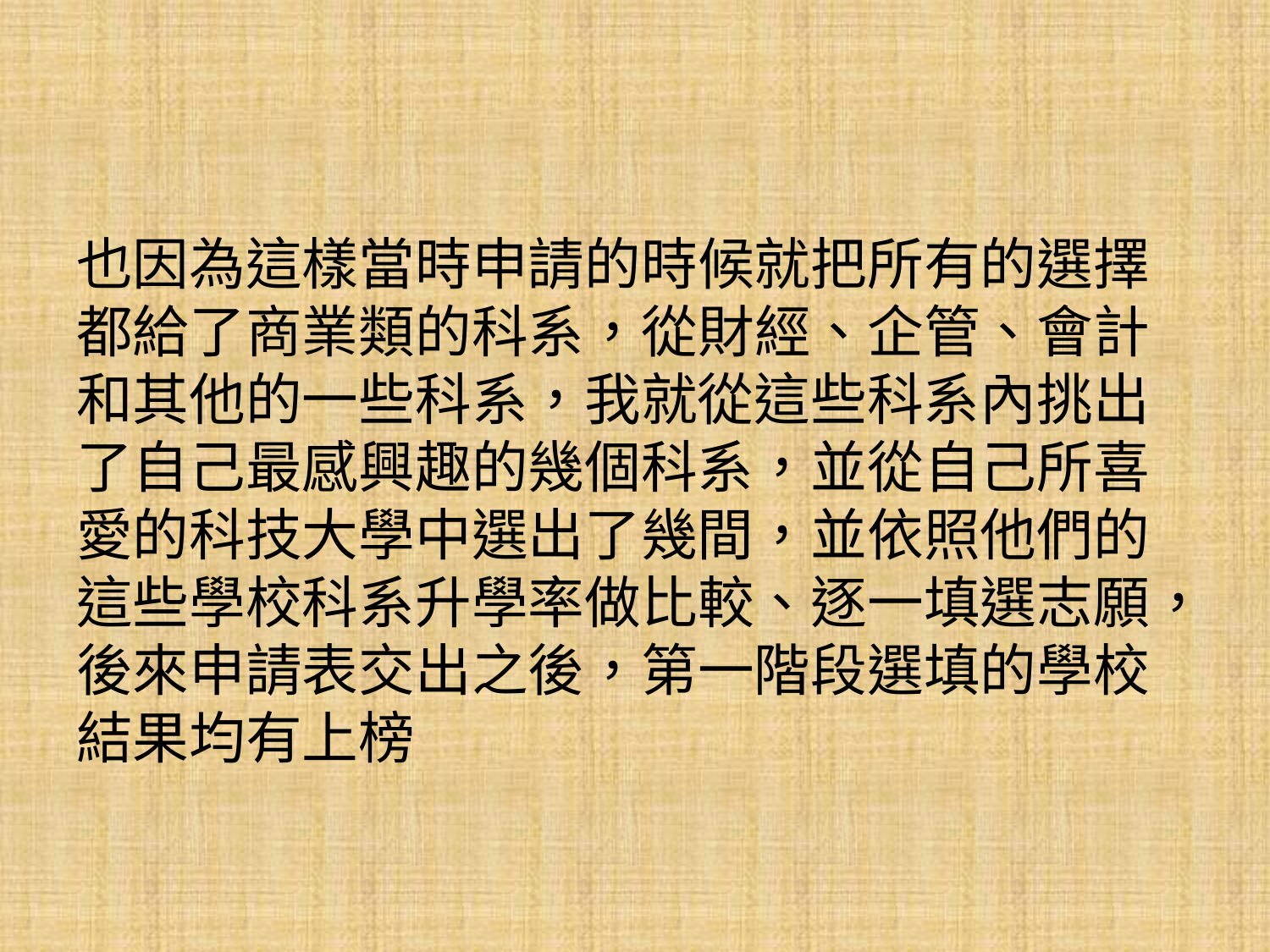

#
也因為這樣當時申請的時候就把所有的選擇都給了商業類的科系，從財經、企管、會計和其他的一些科系，我就從這些科系內挑出了自己最感興趣的幾個科系，並從自己所喜愛的科技大學中選出了幾間，並依照他們的這些學校科系升學率做比較、逐一填選志願，後來申請表交出之後，第一階段選填的學校結果均有上榜